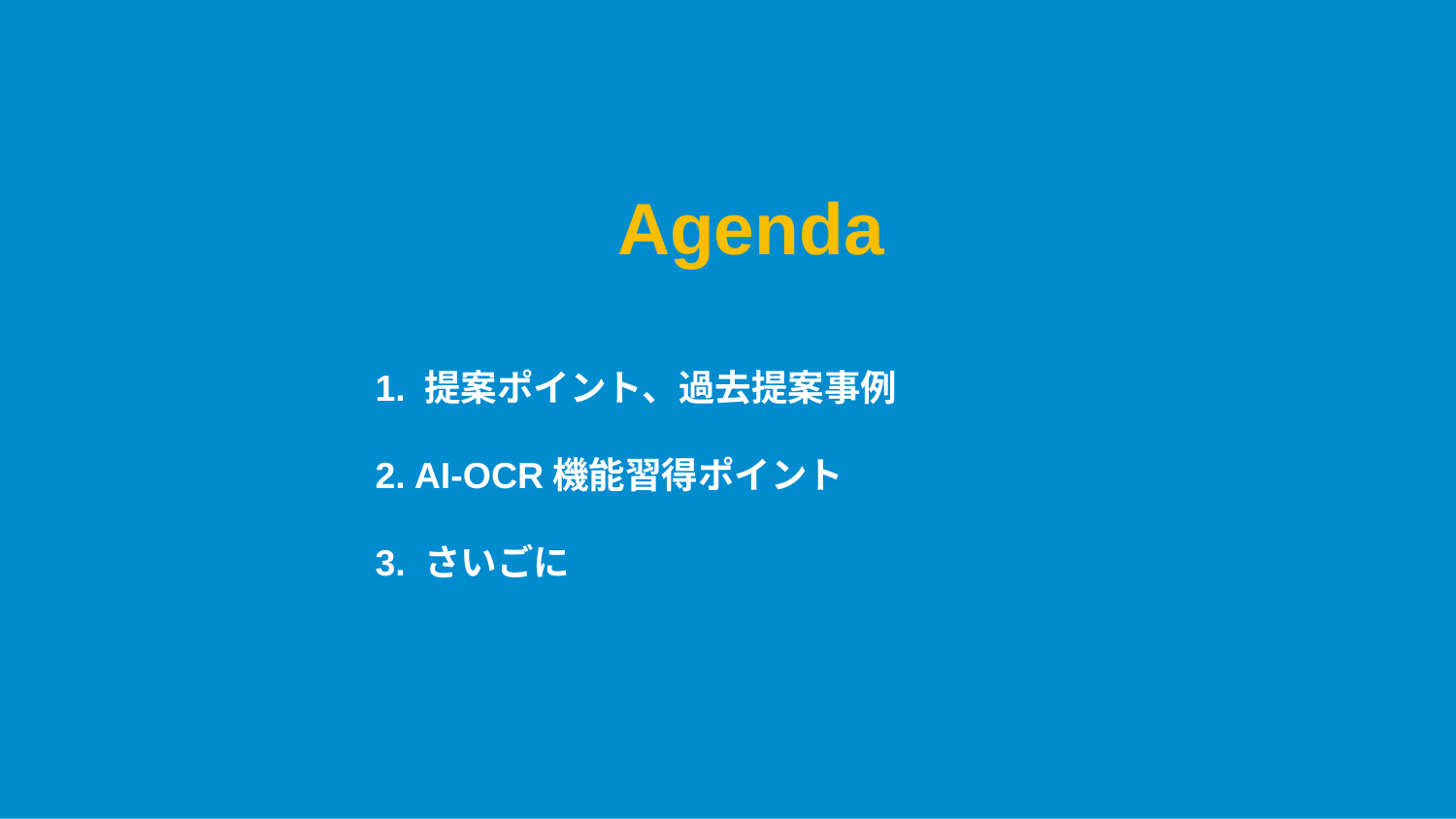

Agenda
1. 提案ポイント、過去提案事例

2. AI-OCR機能習得ポイント

3. さいごに
© SuperStream Inc. All rights reserved.
10